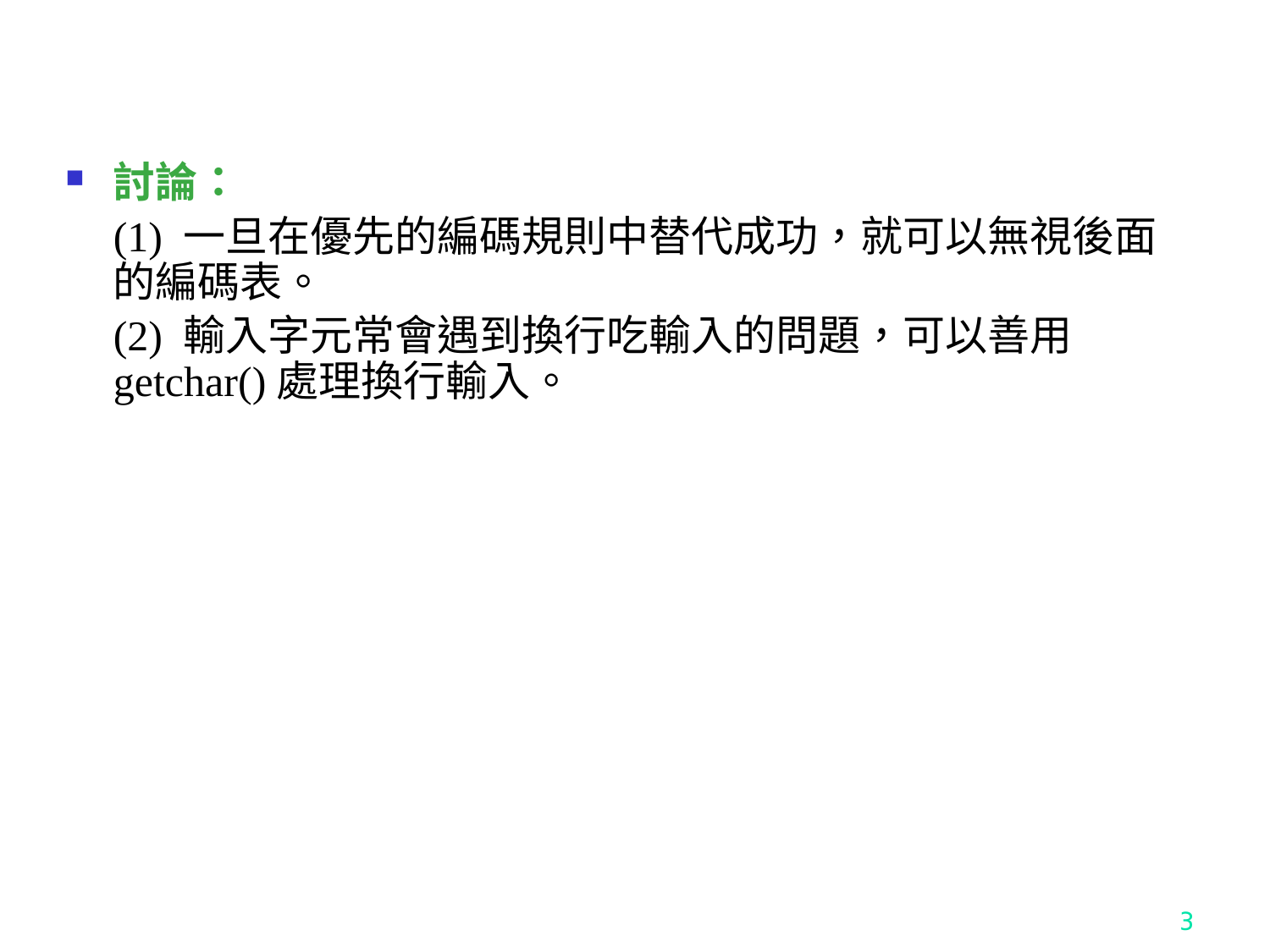

討論：
	(1) 一旦在優先的編碼規則中替代成功，就可以無視後面的編碼表。
	(2) 輸入字元常會遇到換行吃輸入的問題，可以善用getchar()處理換行輸入。
3